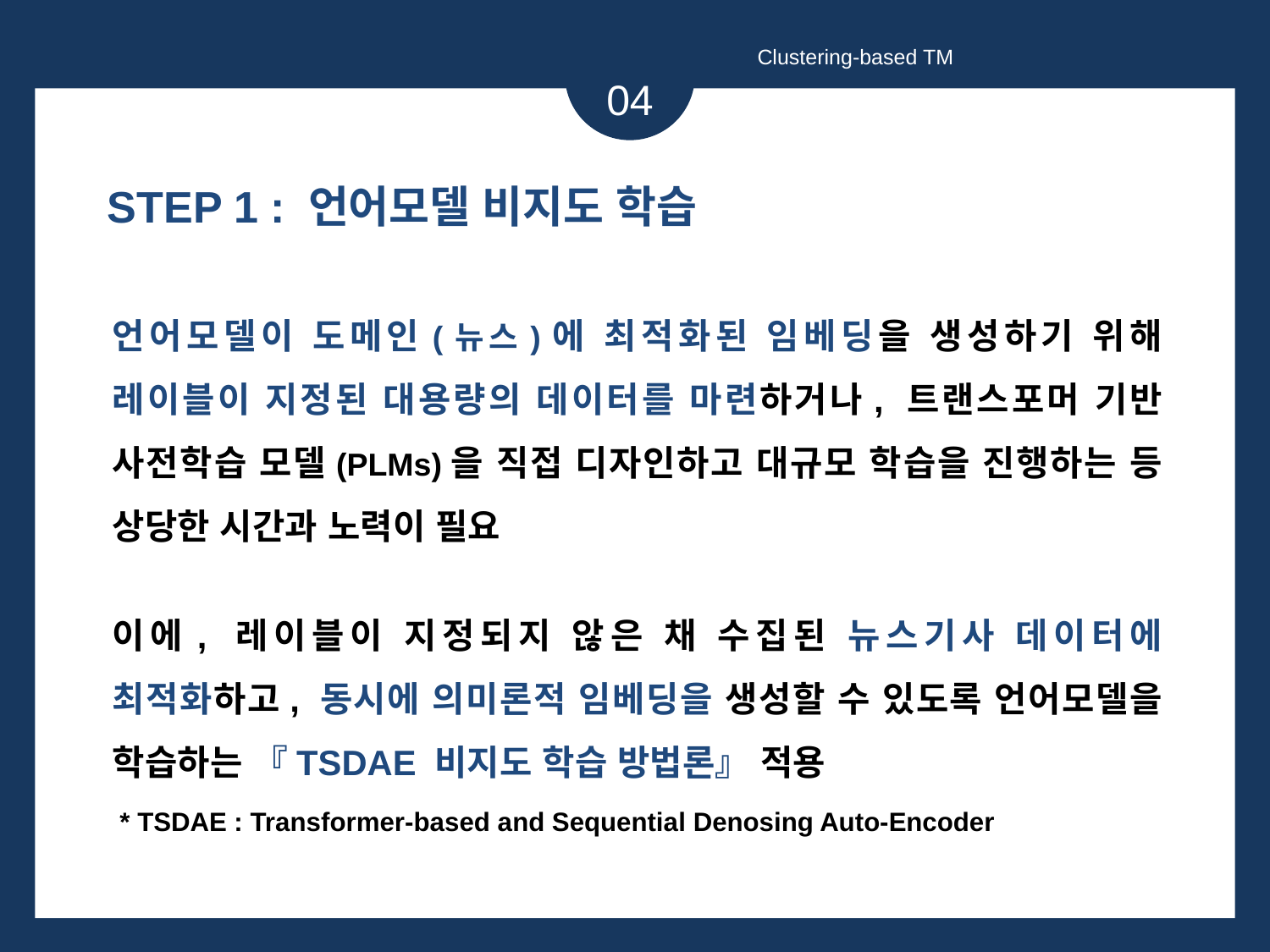

Clustering-based TM
04

STEP 1 : 언어모델 비지도 학습
언어모델이 도메인(뉴스)에 최적화된 임베딩을 생성하기 위해 레이블이 지정된 대용량의 데이터를 마련하거나, 트랜스포머 기반 사전학습 모델(PLMs)을 직접 디자인하고 대규모 학습을 진행하는 등 상당한 시간과 노력이 필요
이에, 레이블이 지정되지 않은 채 수집된 뉴스기사 데이터에 최적화하고, 동시에 의미론적 임베딩을 생성할 수 있도록 언어모델을 학습하는 『TSDAE 비지도 학습 방법론』 적용

 * TSDAE : Transformer-based and Sequential Denosing Auto-Encoder